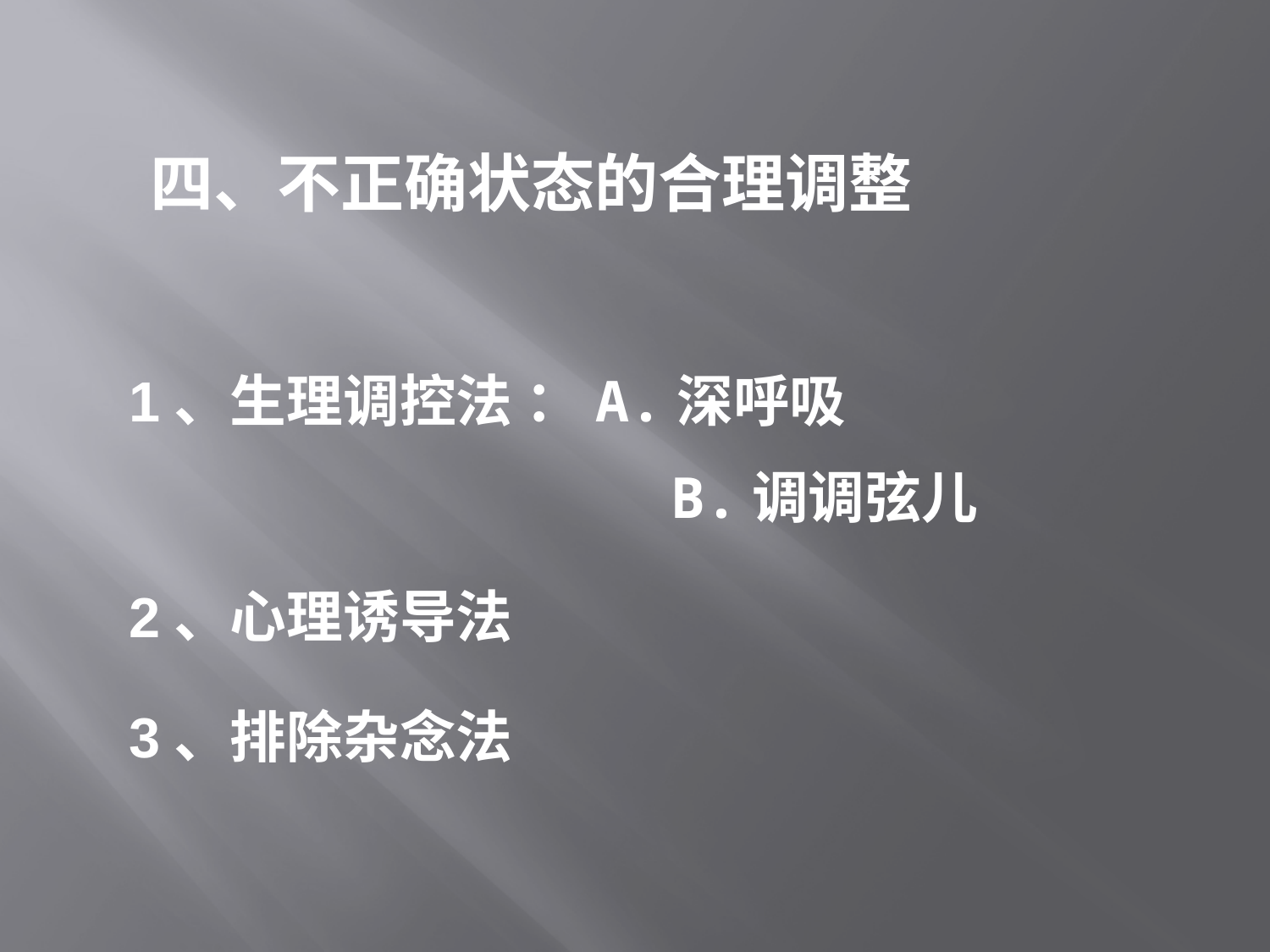

四、不正确状态的合理调整
1、生理调控法 ：A.深呼吸
                B.调调弦儿

2、心理诱导法

3、排除杂念法